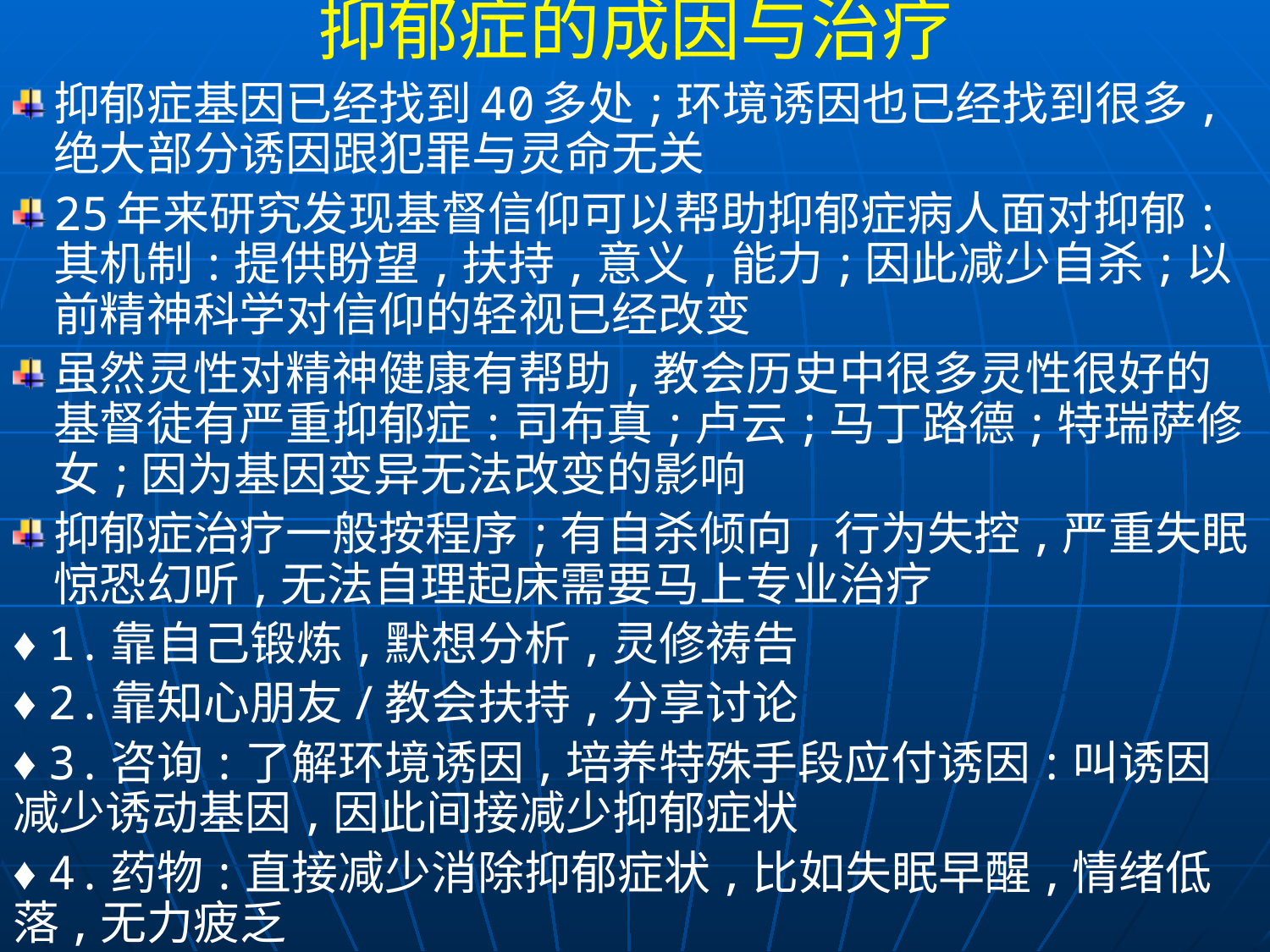

抑郁症的成因与治疗
抑郁症基因已经找到40多处;环境诱因也已经找到很多,绝大部分诱因跟犯罪与灵命无关
25年来研究发现基督信仰可以帮助抑郁症病人面对抑郁:其机制:提供盼望,扶持,意义,能力;因此减少自杀;以前精神科学对信仰的轻视已经改变
虽然灵性对精神健康有帮助,教会历史中很多灵性很好的基督徒有严重抑郁症:司布真;卢云;马丁路德;特瑞萨修女;因为基因变异无法改变的影响
抑郁症治疗一般按程序;有自杀倾向,行为失控,严重失眠惊恐幻听,无法自理起床需要马上专业治疗
♦ 1.靠自己锻炼,默想分析,灵修祷告
♦ 2.靠知心朋友/教会扶持,分享讨论
♦ 3.咨询:了解环境诱因,培养特殊手段应付诱因:叫诱因减少诱动基因,因此间接减少抑郁症状
♦ 4.药物:直接减少消除抑郁症状,比如失眠早醒,情绪低落,无力疲乏